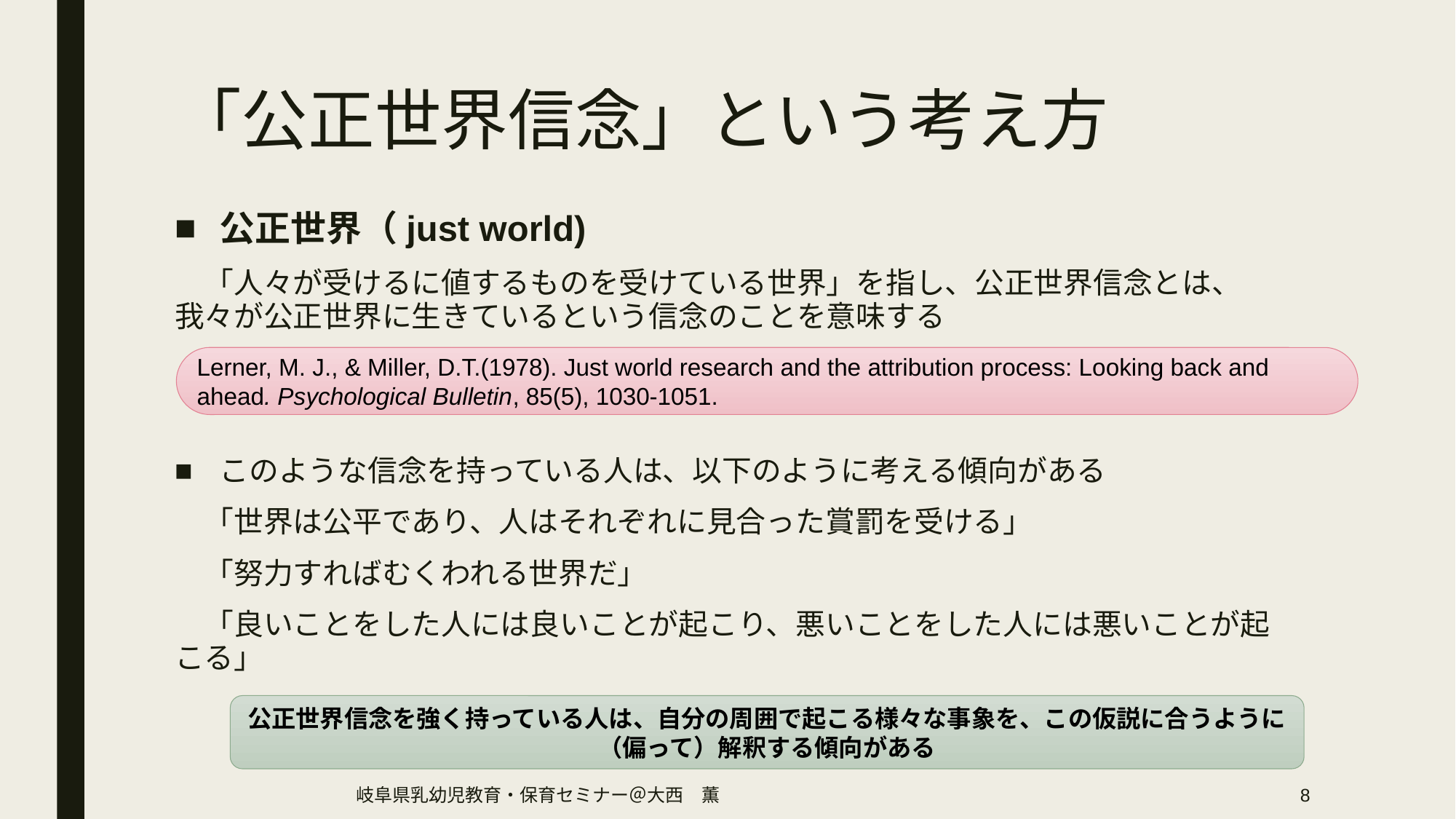

# 「公正世界信念」という考え方
公正世界（just world)
　「人々が受けるに値するものを受けている世界」を指し、公正世界信念とは、我々が公正世界に生きているという信念のことを意味する

このような信念を持っている人は、以下のように考える傾向がある
　「世界は公平であり、人はそれぞれに見合った賞罰を受ける」
　「努力すればむくわれる世界だ」
　「良いことをした人には良いことが起こり、悪いことをした人には悪いことが起こる」

Lerner, M. J., & Miller, D.T.(1978). Just world research and the attribution process: Looking back and ahead. Psychological Bulletin, 85(5), 1030-1051.
公正世界信念を強く持っている人は、自分の周囲で起こる様々な事象を、この仮説に合うように（偏って）解釈する傾向がある
岐阜県乳幼児教育・保育セミナー＠大西　薫
8